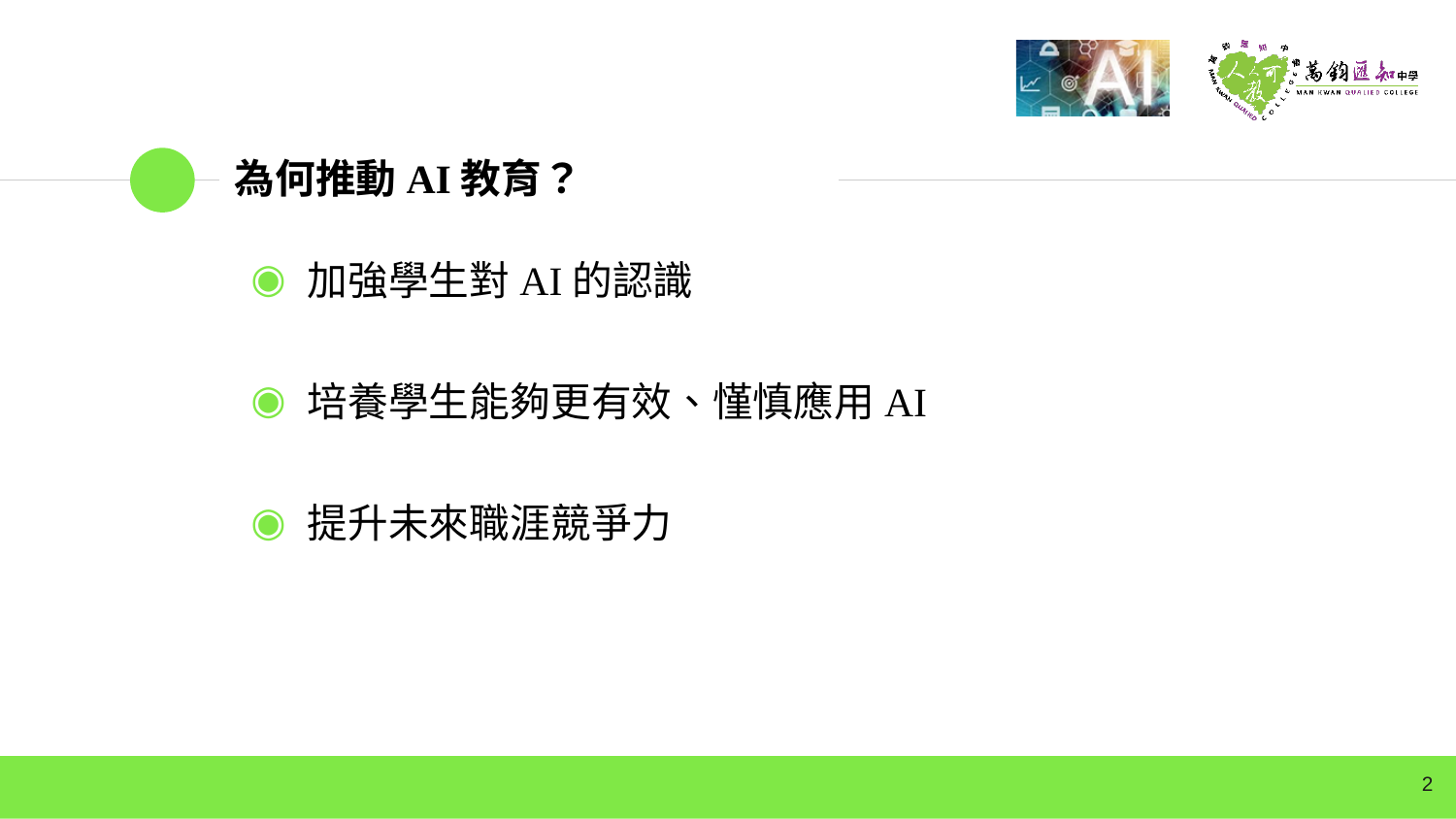

# 為何推動AI教育？
加強學生對AI的認識

培養學生能夠更有效、慬慎應用AI

提升未來職涯競爭力
2